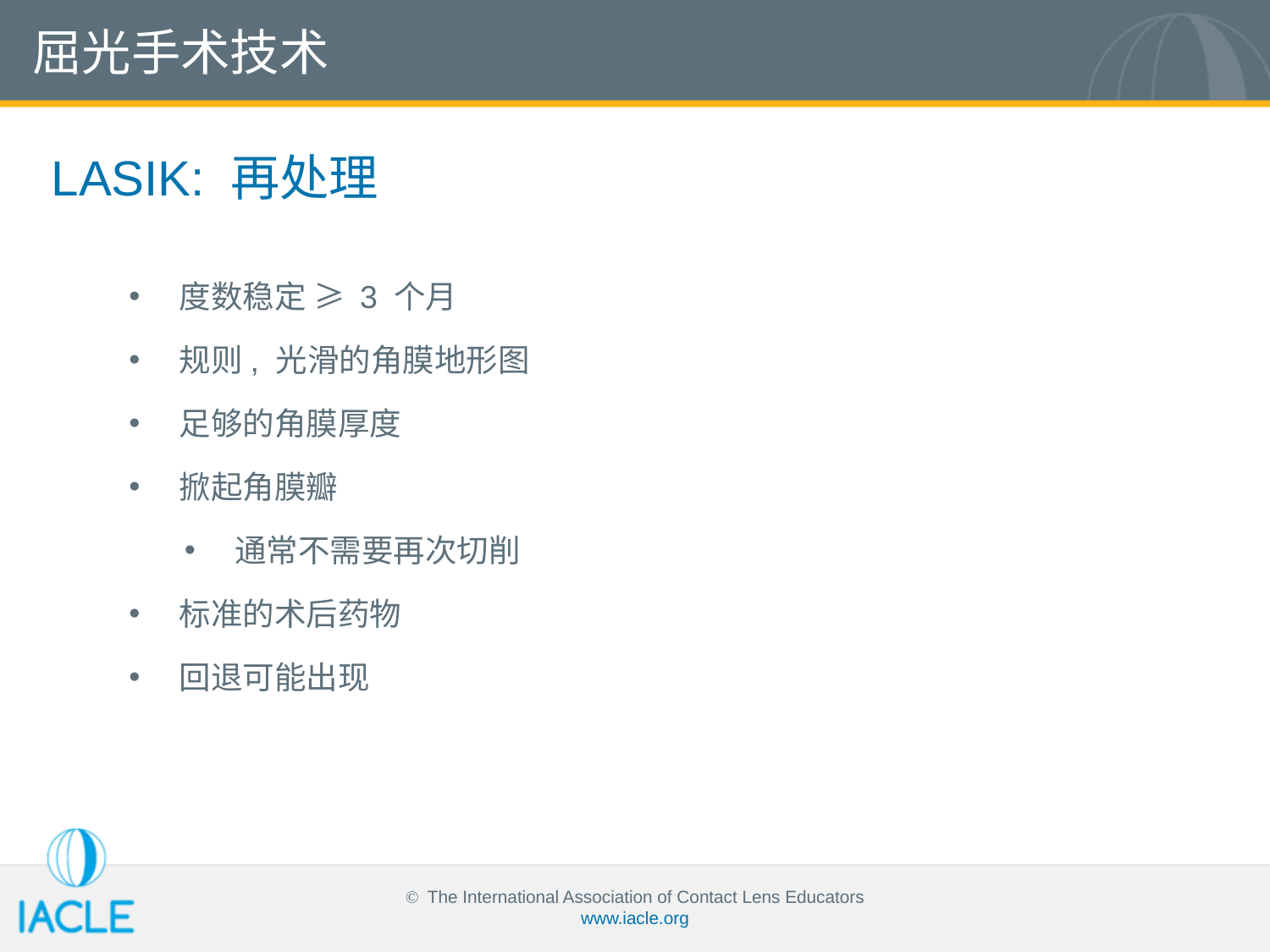

屈光手术技术
LASIK: 再处理
度数稳定 ≥ 3 个月
规则, 光滑的角膜地形图
足够的角膜厚度
掀起角膜瓣
通常不需要再次切削
标准的术后药物
回退可能出现